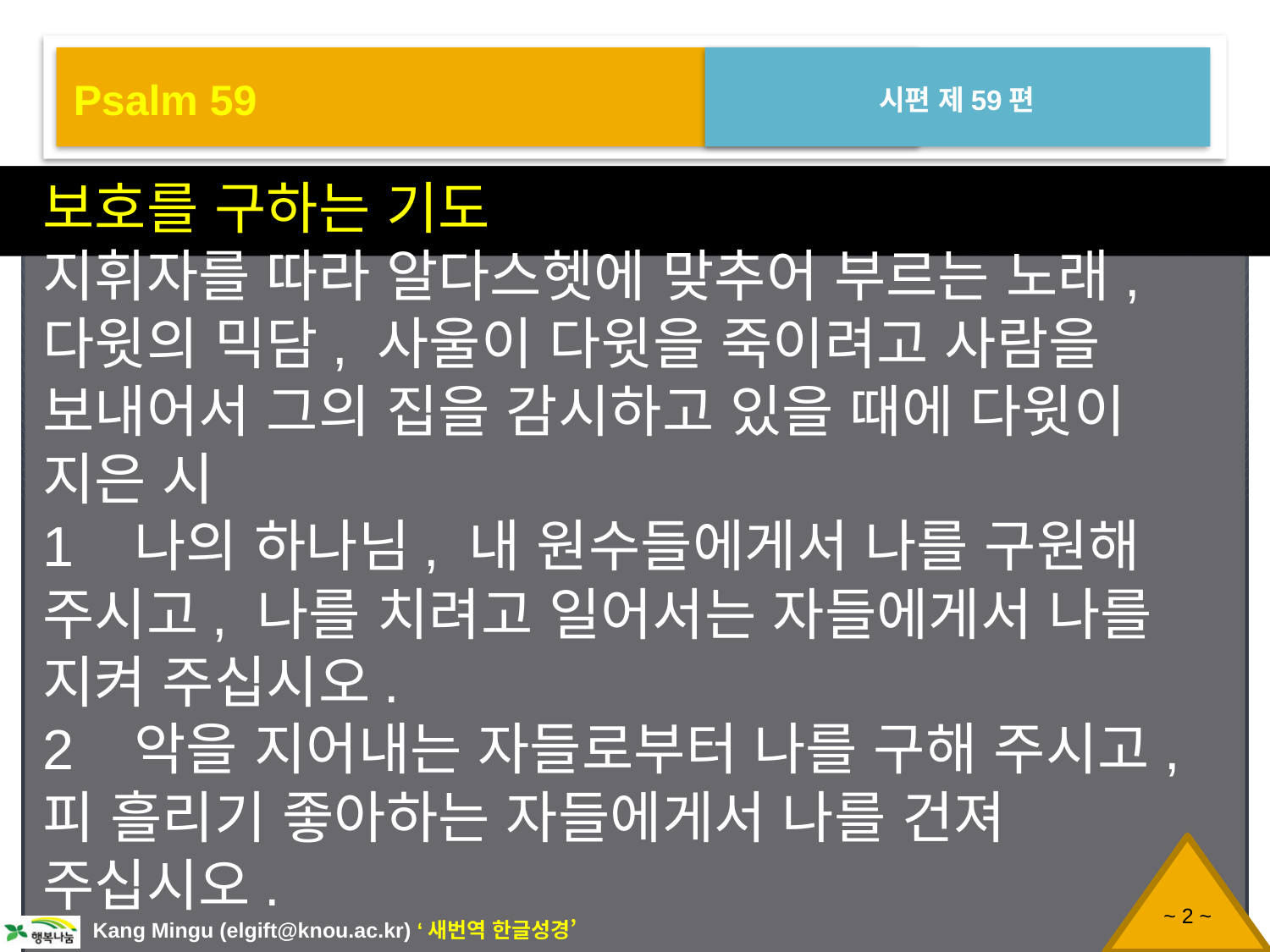

Psalm 59
시편 제59편
보호를 구하는 기도
지휘자를 따라 알다스헷에 맞추어 부르는 노래, 다윗의 믹담, 사울이 다윗을 죽이려고 사람을 보내어서 그의 집을 감시하고 있을 때에 다윗이 지은 시
1   나의 하나님, 내 원수들에게서 나를 구원해 주시고, 나를 치려고 일어서는 자들에게서 나를 지켜 주십시오.
2   악을 지어내는 자들로부터 나를 구해 주시고, 피 흘리기 좋아하는 자들에게서 나를 건져 주십시오.